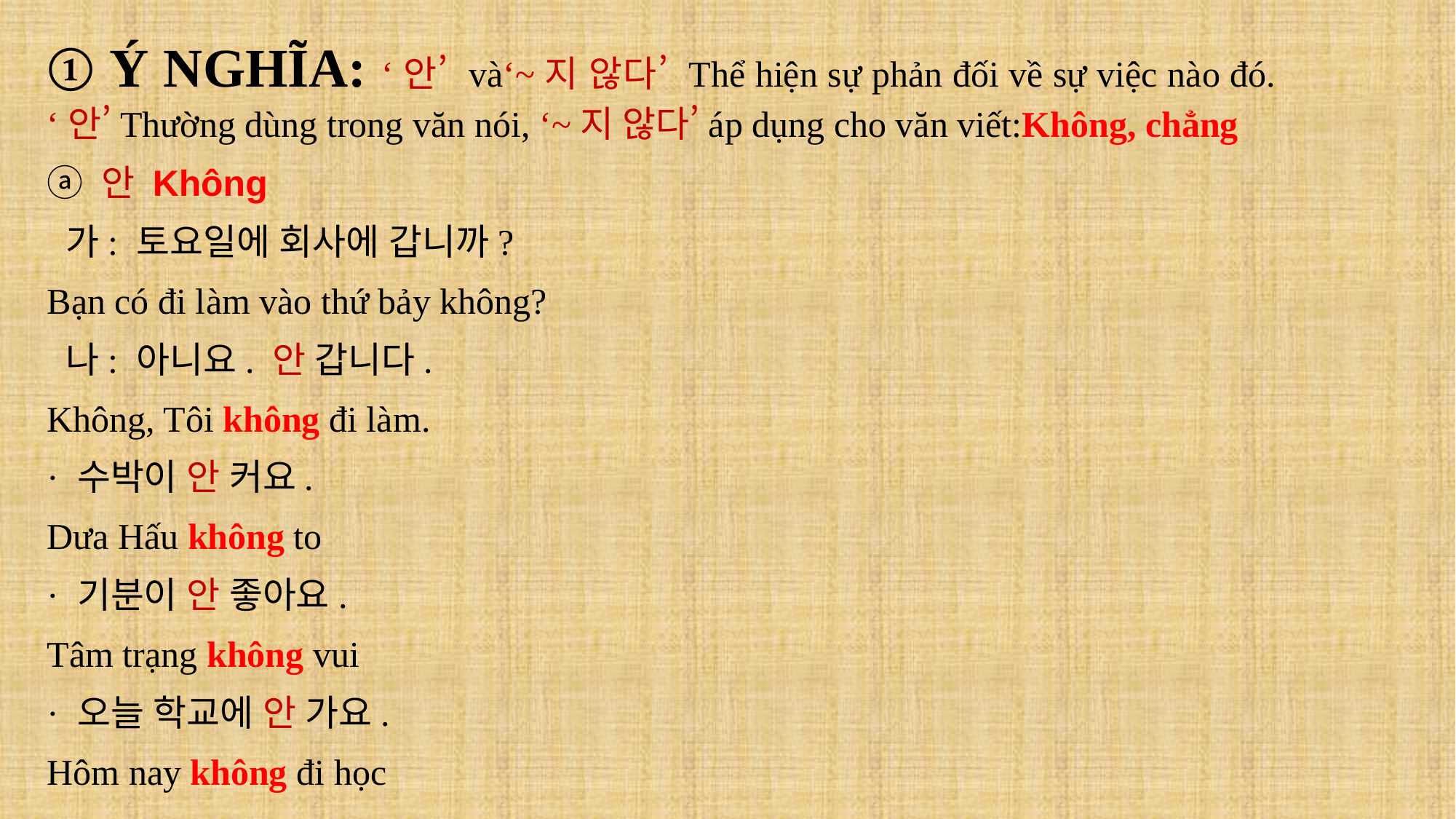

① Ý NGHĨA: ‘안’ và‘~지 않다’ Thể hiện sự phản đối về sự việc nào đó. ‘안’Thường dùng trong văn nói, ‘~지 않다’áp dụng cho văn viết:Không, chẳng
ⓐ 안 Không
 가: 토요일에 회사에 갑니까?
Bạn có đi làm vào thứ bảy không?
 나: 아니요. 안 갑니다.
Không, Tôi không đi làm.
· 수박이 안 커요.
Dưa Hấu không to
· 기분이 안 좋아요.
Tâm trạng không vui
· 오늘 학교에 안 가요.
Hôm nay không đi học